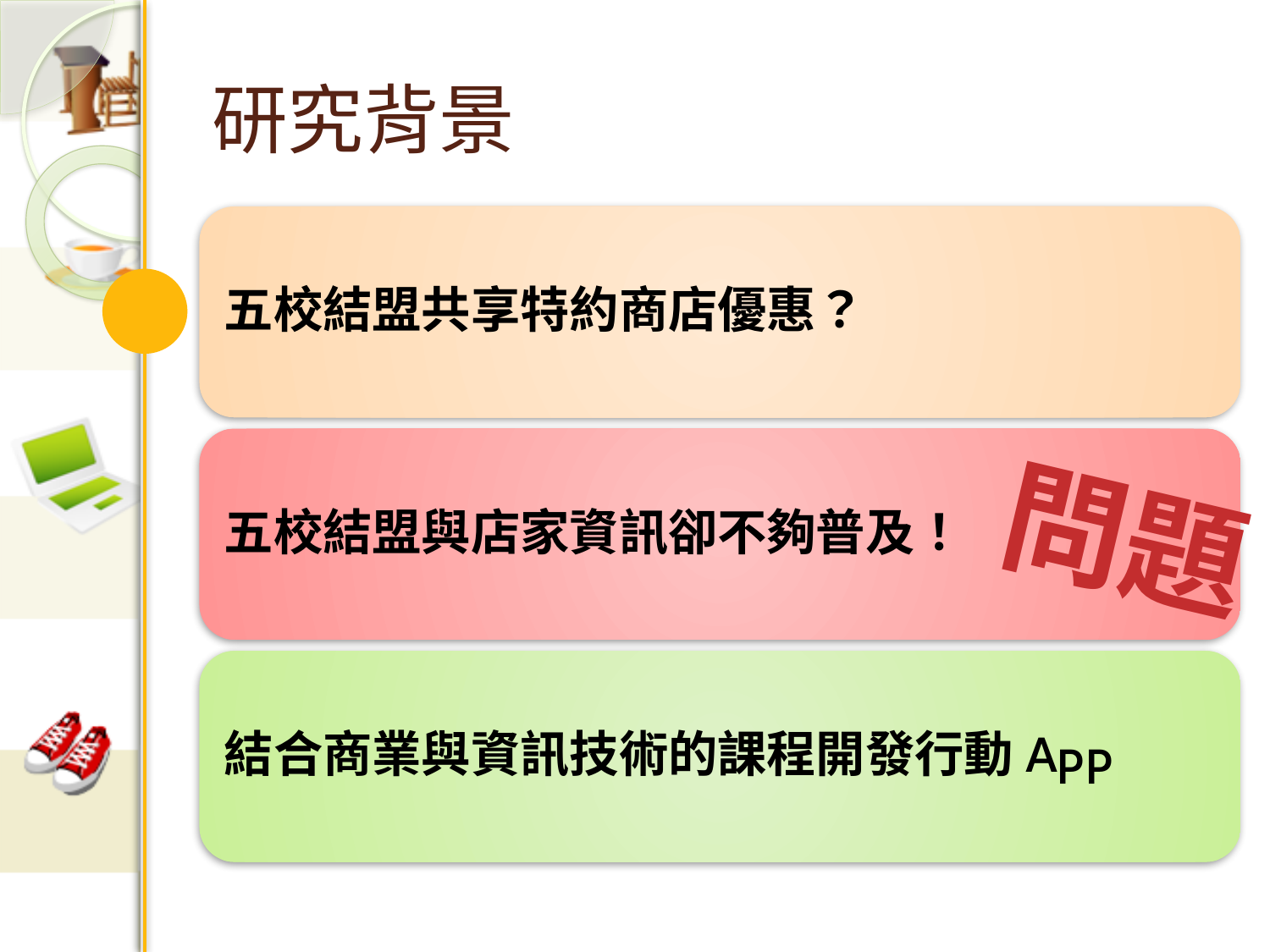

# 研究背景
五校結盟共享特約商店優惠？

五校結盟與店家資訊卻不夠普及！
問題！
結合商業與資訊技術的課程開發行動App